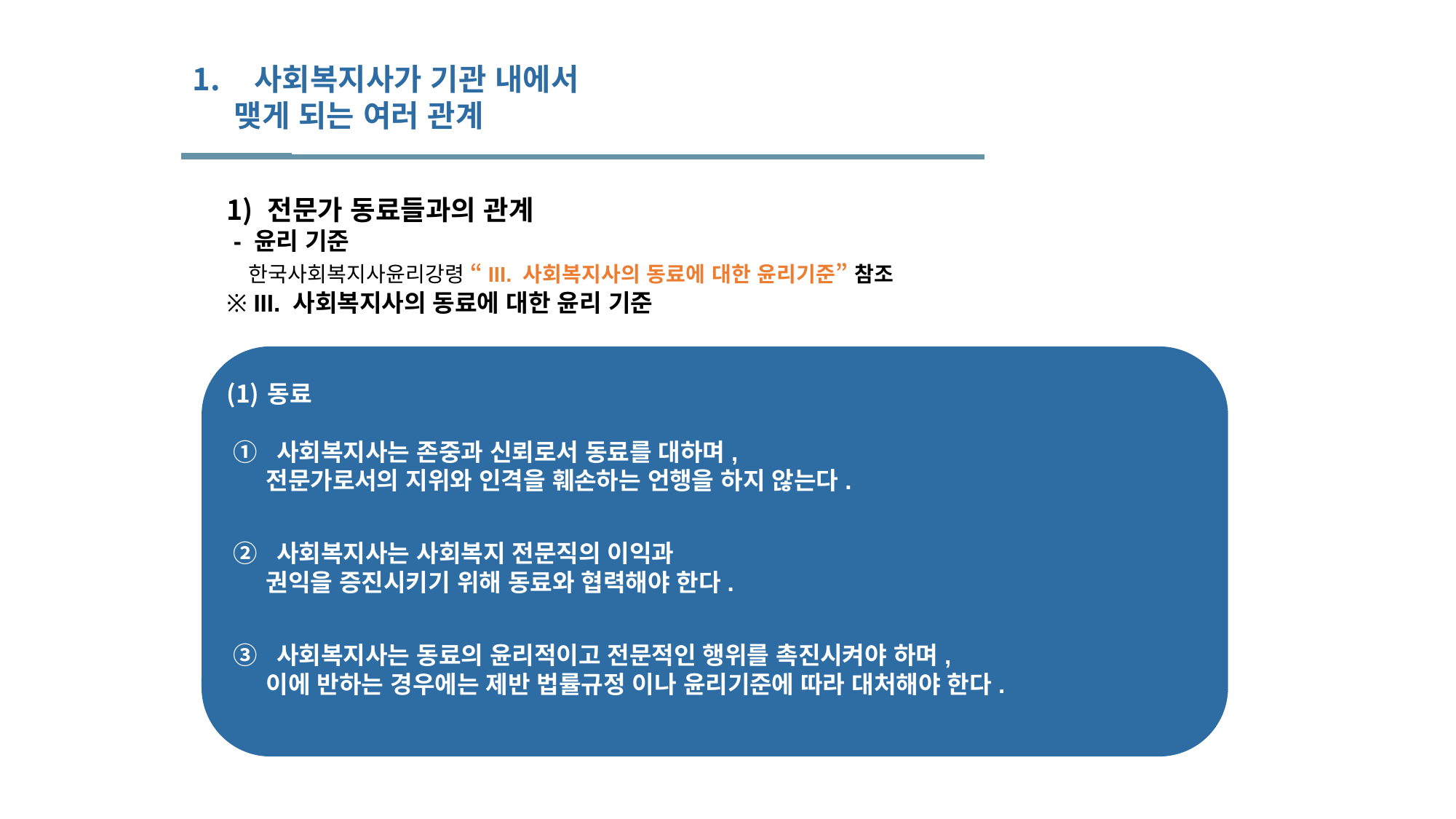

사회복지사가 기관 내에서
    맺게 되는 여러 관계

전문가 동료들과의 관계
 - 윤리 기준
  한국사회복지사윤리강령 “III. 사회복지사의 동료에 대한 윤리기준” 참조
※ III. 사회복지사의 동료에 대한 윤리 기준

동료

 ①  사회복지사는 존중과 신뢰로서 동료를 대하며,
     전문가로서의 지위와 인격을 훼손하는 언행을 하지 않는다.

 ②  사회복지사는 사회복지 전문직의 이익과
     권익을 증진시키기 위해 동료와 협력해야 한다.

 ③  사회복지사는 동료의 윤리적이고 전문적인 행위를 촉진시켜야 하며,
     이에 반하는 경우에는 제반 법률규정 이나 윤리기준에 따라 대처해야 한다.